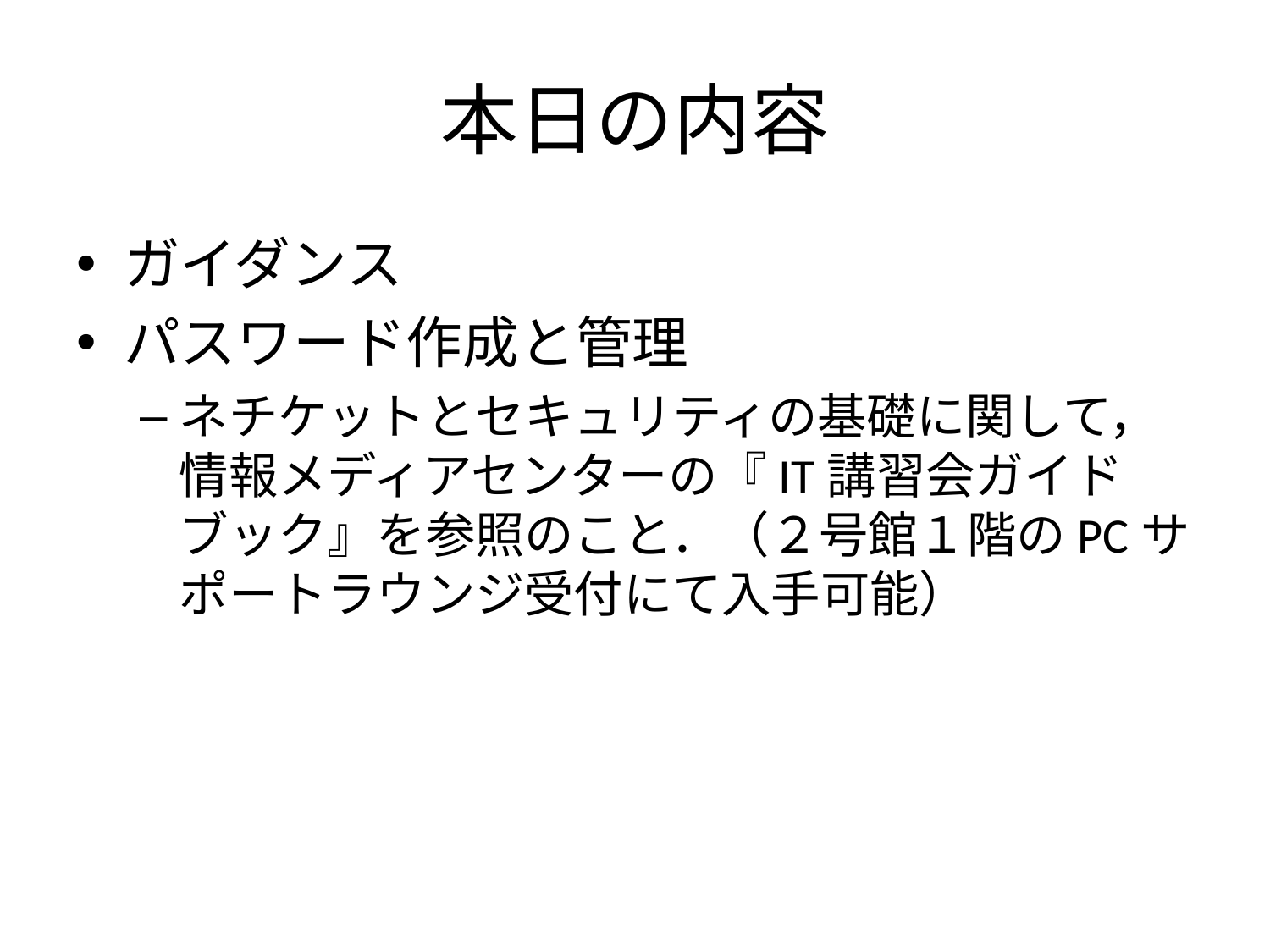

# 本日の内容
ガイダンス
パスワード作成と管理
ネチケットとセキュリティの基礎に関して，情報メディアセンターの『IT講習会ガイドブック』を参照のこと．（２号館１階のPCサポートラウンジ受付にて入手可能）